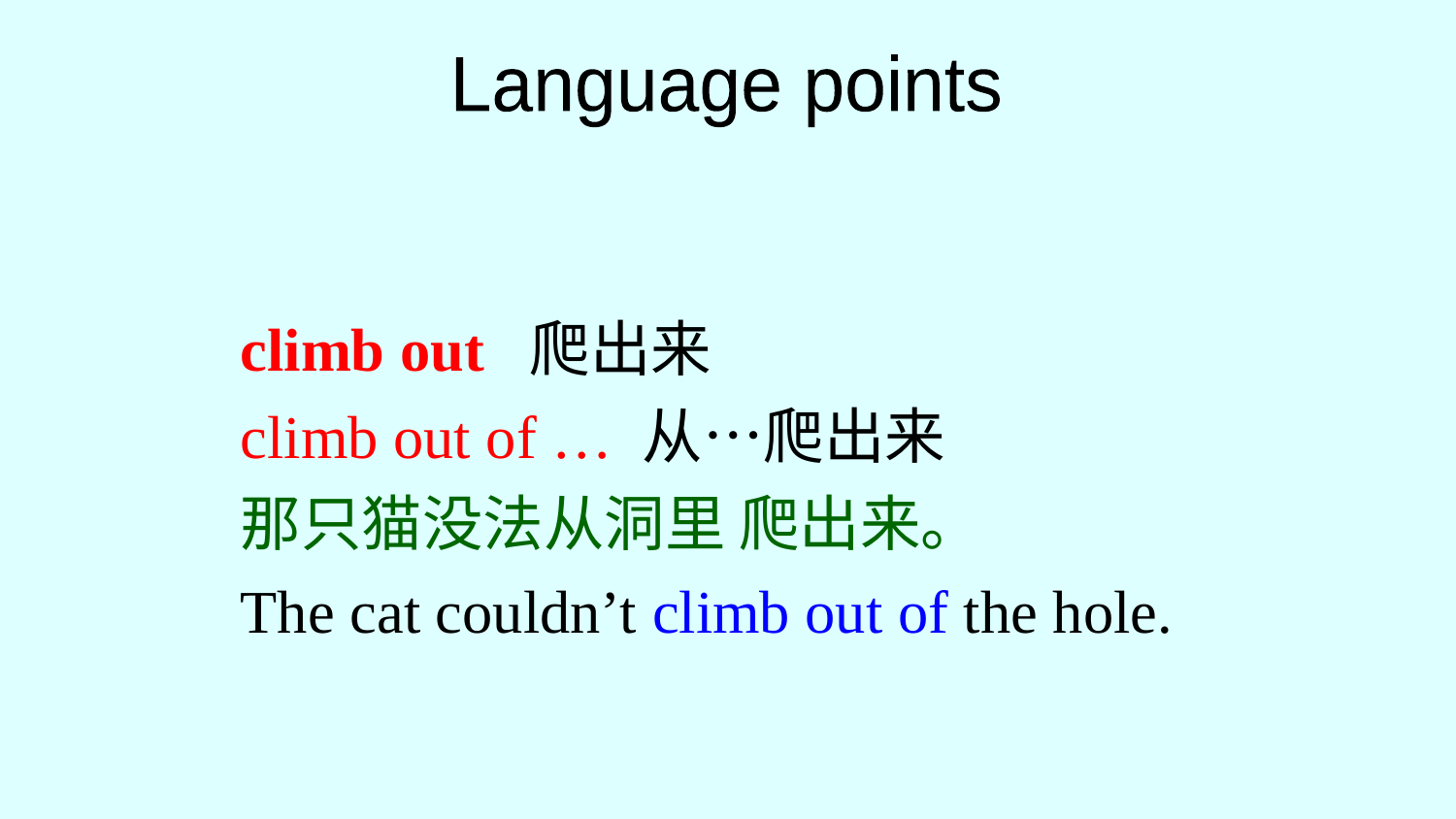

Language points
climb out  爬出来
climb out of … 从…爬出来
那只猫没法从洞里 爬出来。
The cat couldn’t climb out of the hole.